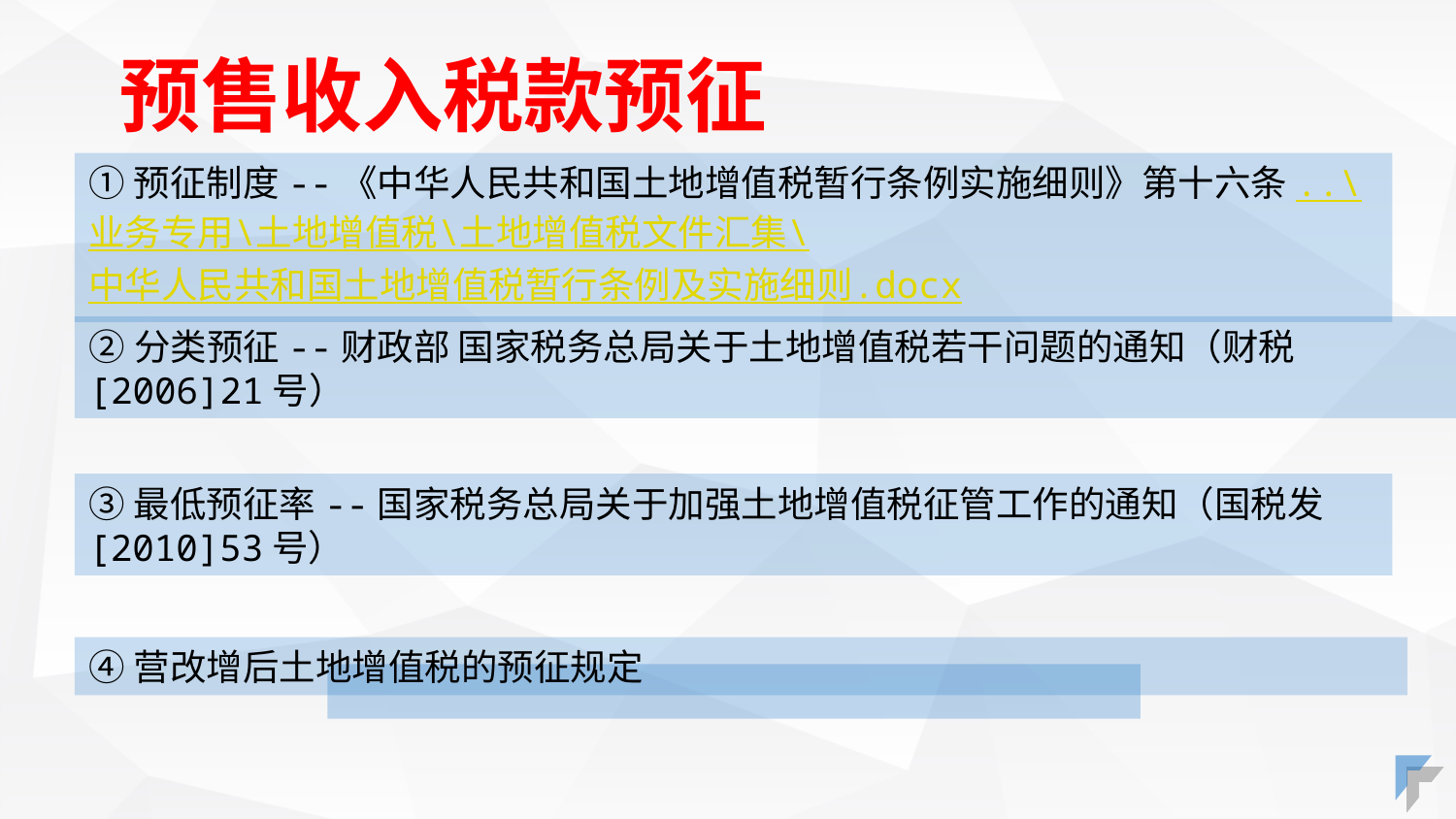

预售收入税款预征
①预征制度--《中华人民共和国土地增值税暂行条例实施细则》第十六条..\业务专用\土地增值税\土地增值税文件汇集\中华人民共和国土地增值税暂行条例及实施细则.docx
②分类预征--财政部 国家税务总局关于土地增值税若干问题的通知（财税[2006]21号）
③最低预征率--国家税务总局关于加强土地增值税征管工作的通知（国税发[2010]53号）

④营改增后土地增值税的预征规定